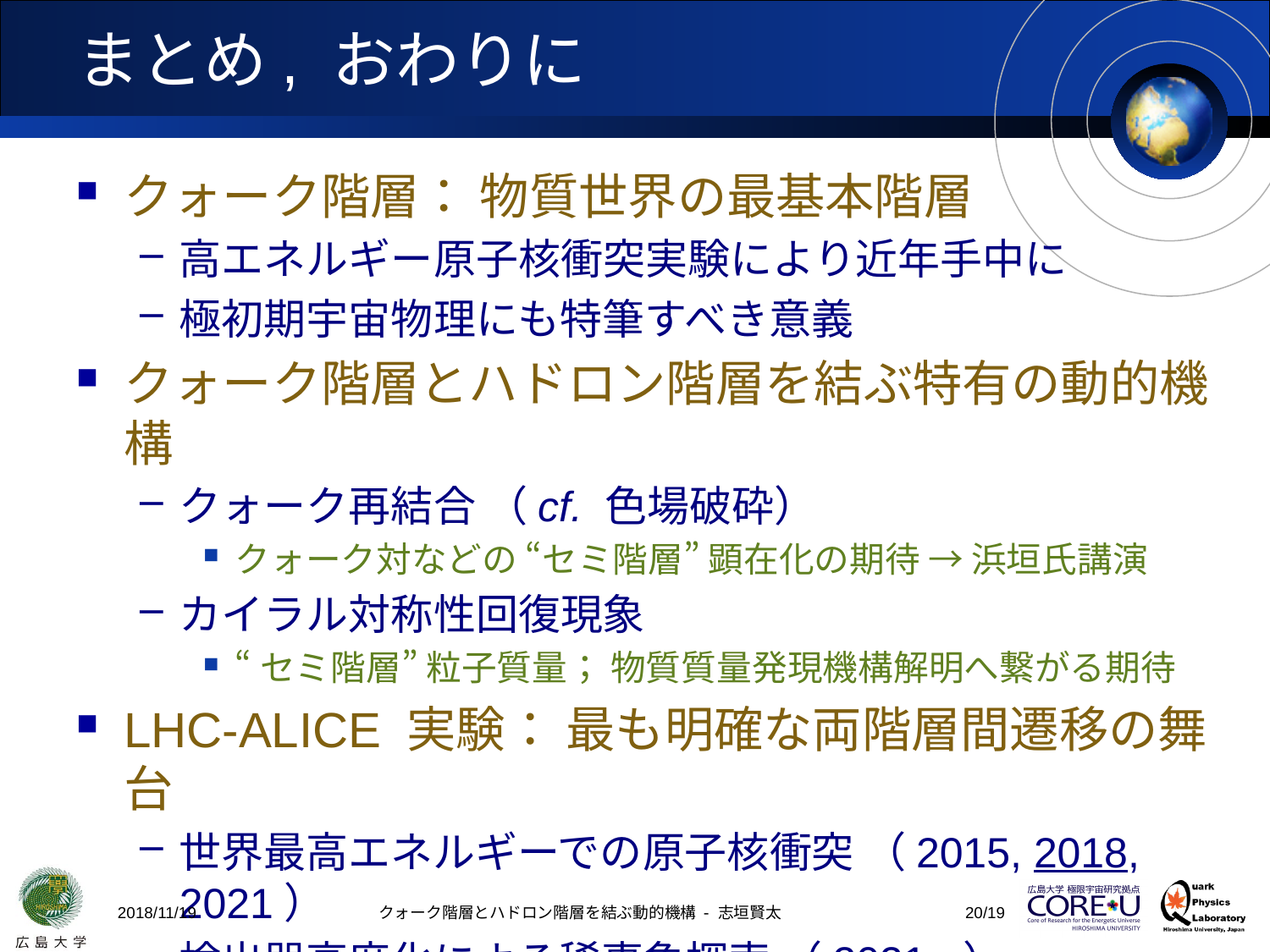

# まとめ, おわりに
クォーク階層： 物質世界の最基本階層
高エネルギー原子核衝突実験により近年手中に
極初期宇宙物理にも特筆すべき意義
クォーク階層とハドロン階層を結ぶ特有の動的機構
クォーク再結合 （cf. 色場破砕）
クォーク対などの “セミ階層” 顕在化の期待 → 浜垣氏講演
カイラル対称性回復現象
“セミ階層” 粒子質量； 物質質量発現機構解明へ繋がる期待
LHC-ALICE 実験： 最も明確な両階層間遷移の舞台
世界最高エネルギーでの原子核衝突 （2015, 2018, 2021）
検出器高度化による稀事象探索 （2021 -）
2018/11/19
クォーク階層とハドロン階層を結ぶ動的機構 - 志垣賢太
20/19